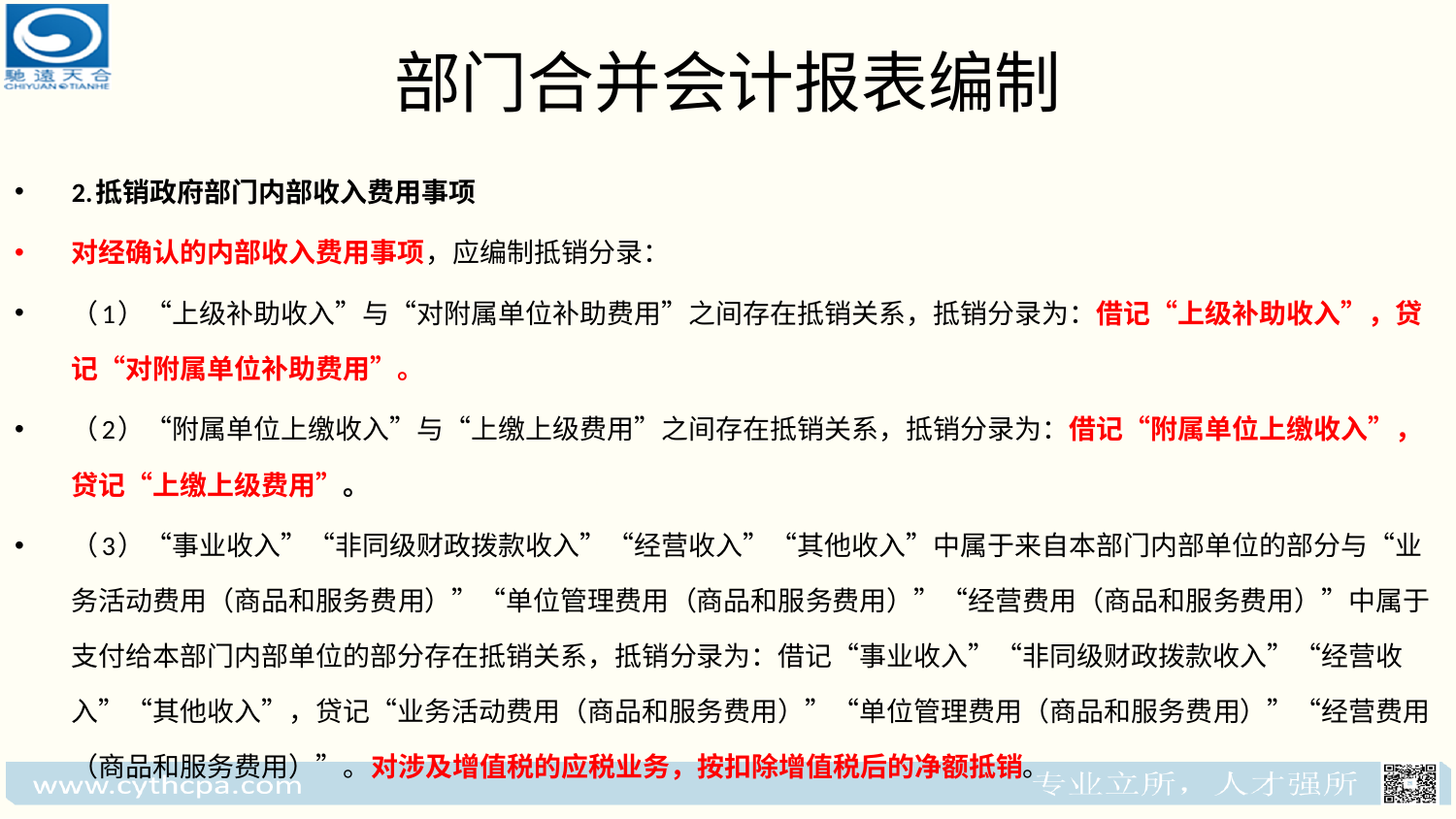

# 部门合并会计报表编制
2.抵销政府部门内部收入费用事项
对经确认的内部收入费用事项，应编制抵销分录：
（1）“上级补助收入”与“对附属单位补助费用”之间存在抵销关系，抵销分录为：借记“上级补助收入”，贷记“对附属单位补助费用”。
（2）“附属单位上缴收入”与“上缴上级费用”之间存在抵销关系，抵销分录为：借记“附属单位上缴收入”，贷记“上缴上级费用”。
（3）“事业收入”“非同级财政拨款收入”“经营收入”“其他收入”中属于来自本部门内部单位的部分与“业务活动费用（商品和服务费用）”“单位管理费用（商品和服务费用）”“经营费用（商品和服务费用）”中属于支付给本部门内部单位的部分存在抵销关系，抵销分录为：借记“事业收入”“非同级财政拨款收入”“经营收入”“其他收入”，贷记“业务活动费用（商品和服务费用）”“单位管理费用（商品和服务费用）”“经营费用（商品和服务费用）”。对涉及增值税的应税业务，按扣除增值税后的净额抵销。